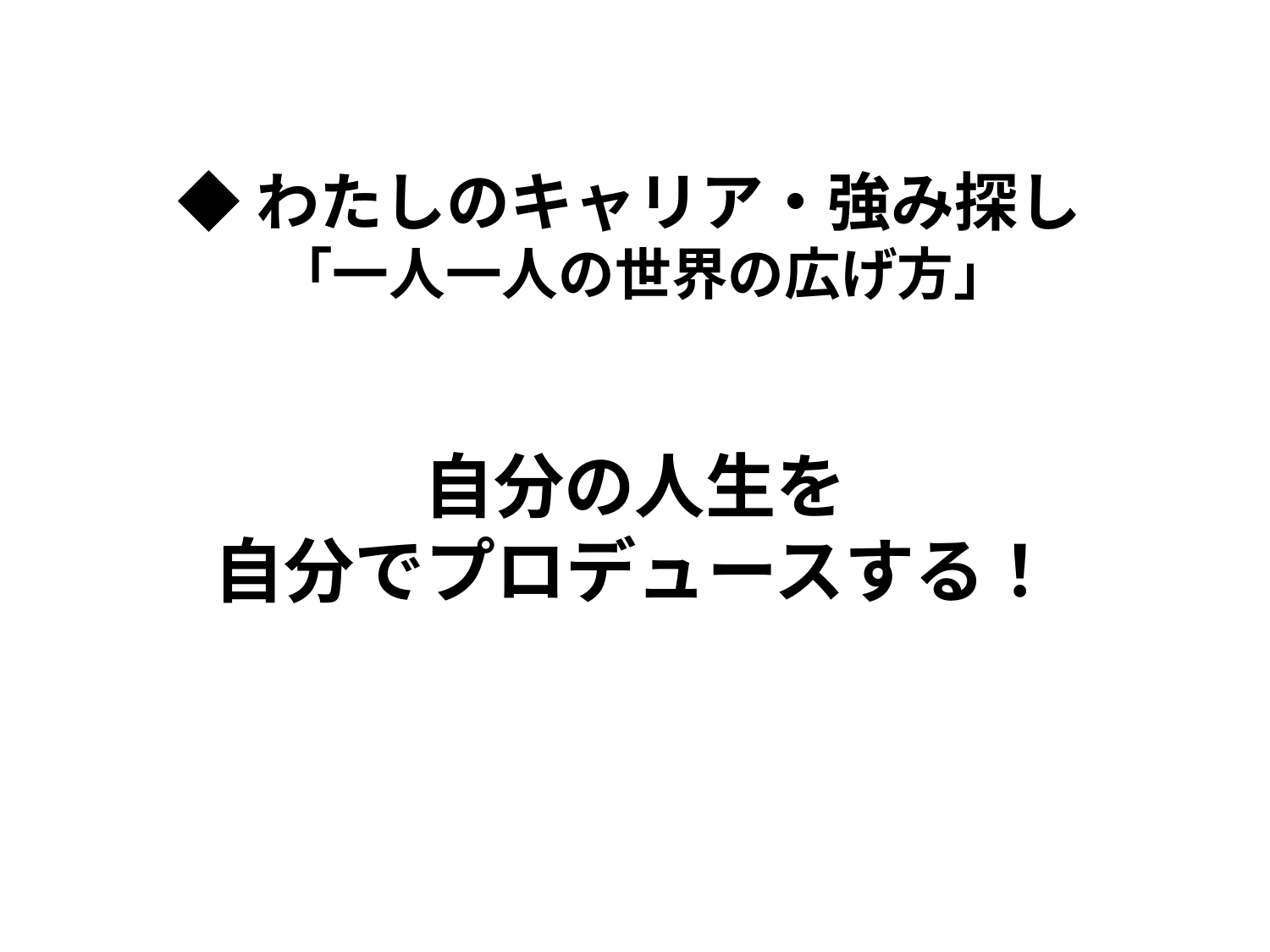

◆わたしのキャリア・強み探し
　　「一人一人の世界の広げ方」

自分の人生を
自分でプロデュースする！